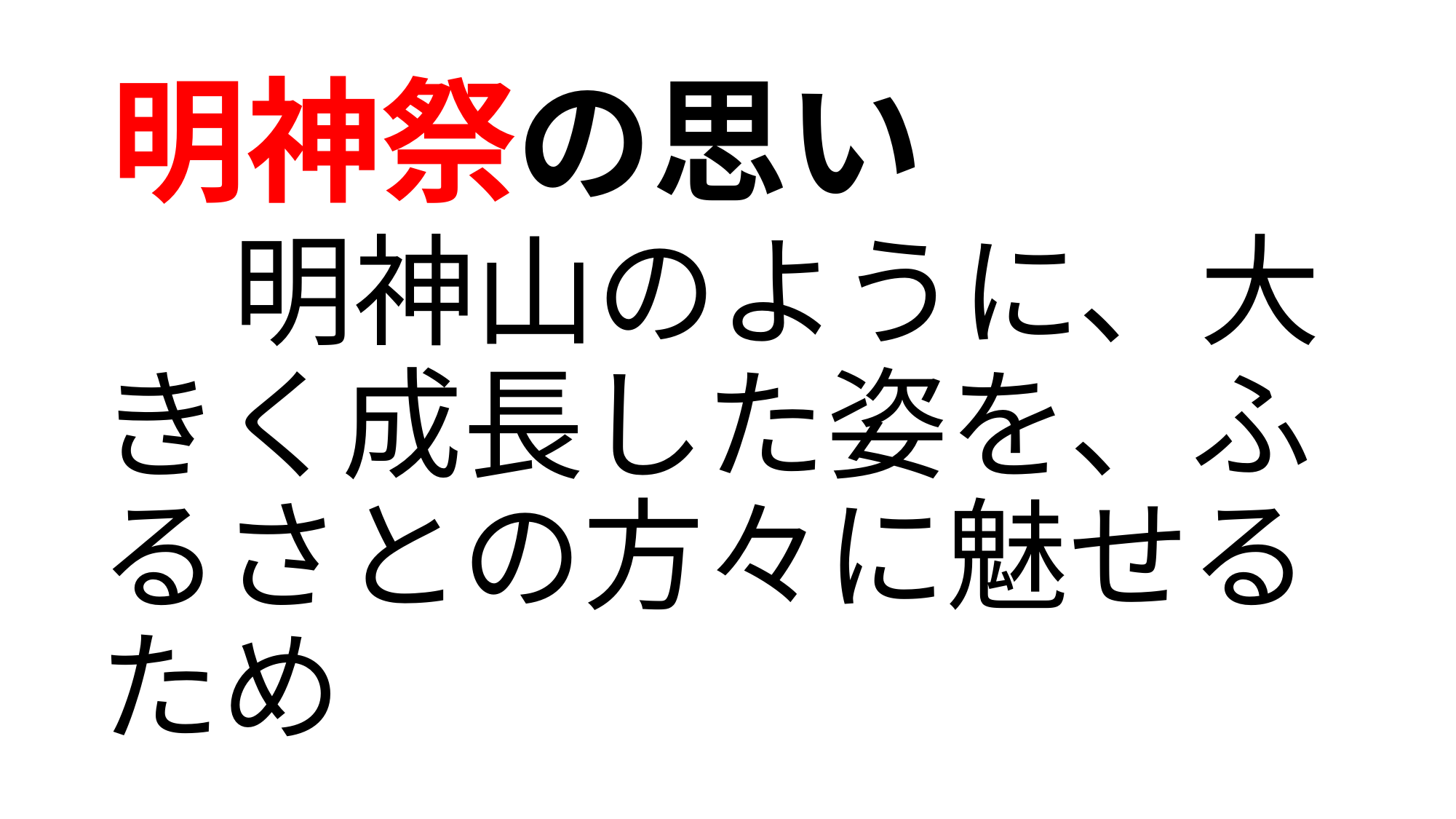

# 明神祭の思い
　明神山のように、大きく成長した姿を、ふるさとの方々に魅せるため